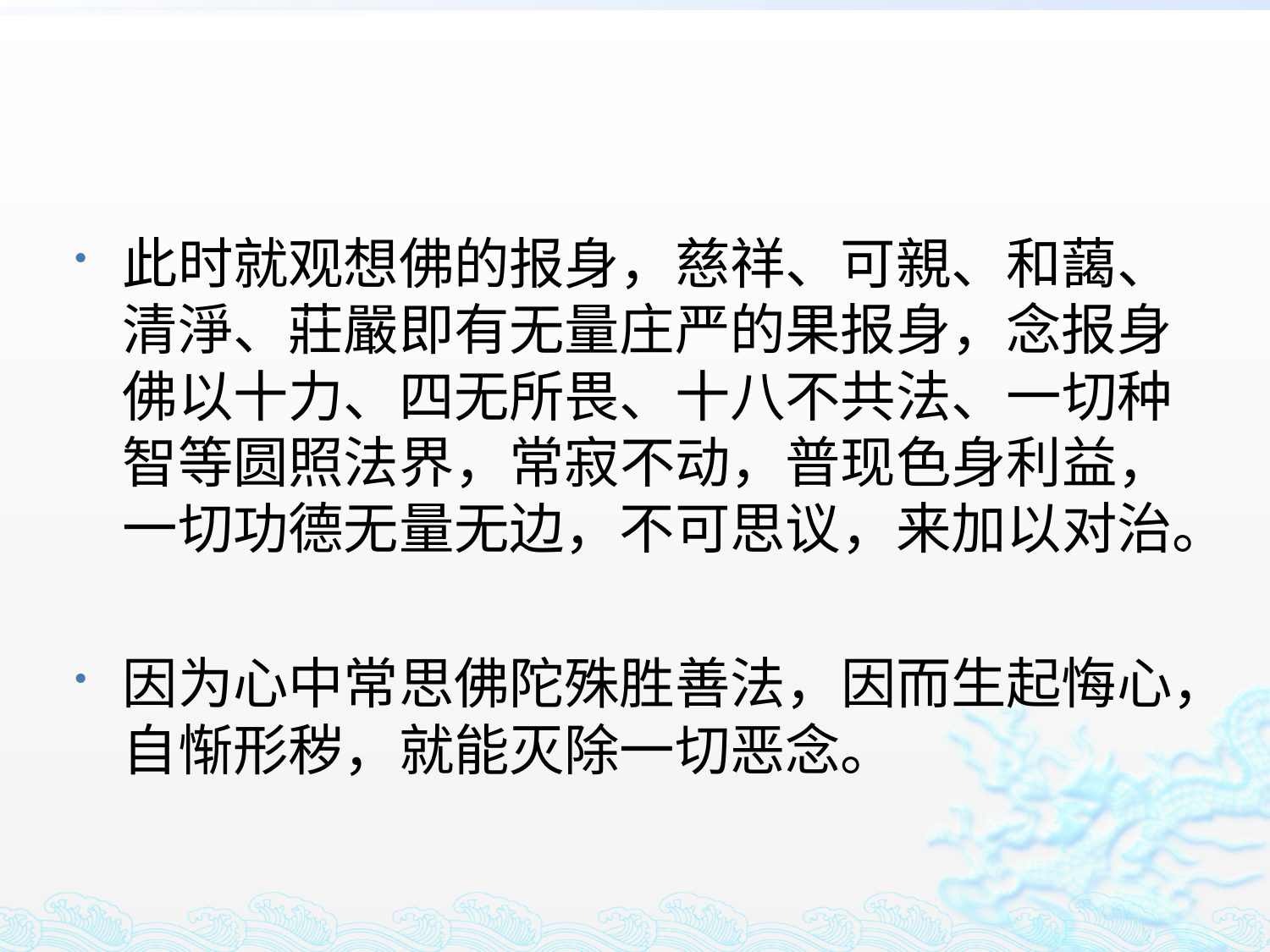

此时就观想佛的报身，慈祥、可親、和藹、清淨、莊嚴即有无量庄严的果报身，念报身佛以十力、四无所畏、十八不共法、一切种智等圆照法界，常寂不动，普现色身利益，一切功德无量无边，不可思议，来加以对治。

因为心中常思佛陀殊胜善法，因而生起悔心，自惭形秽，就能灭除一切恶念。